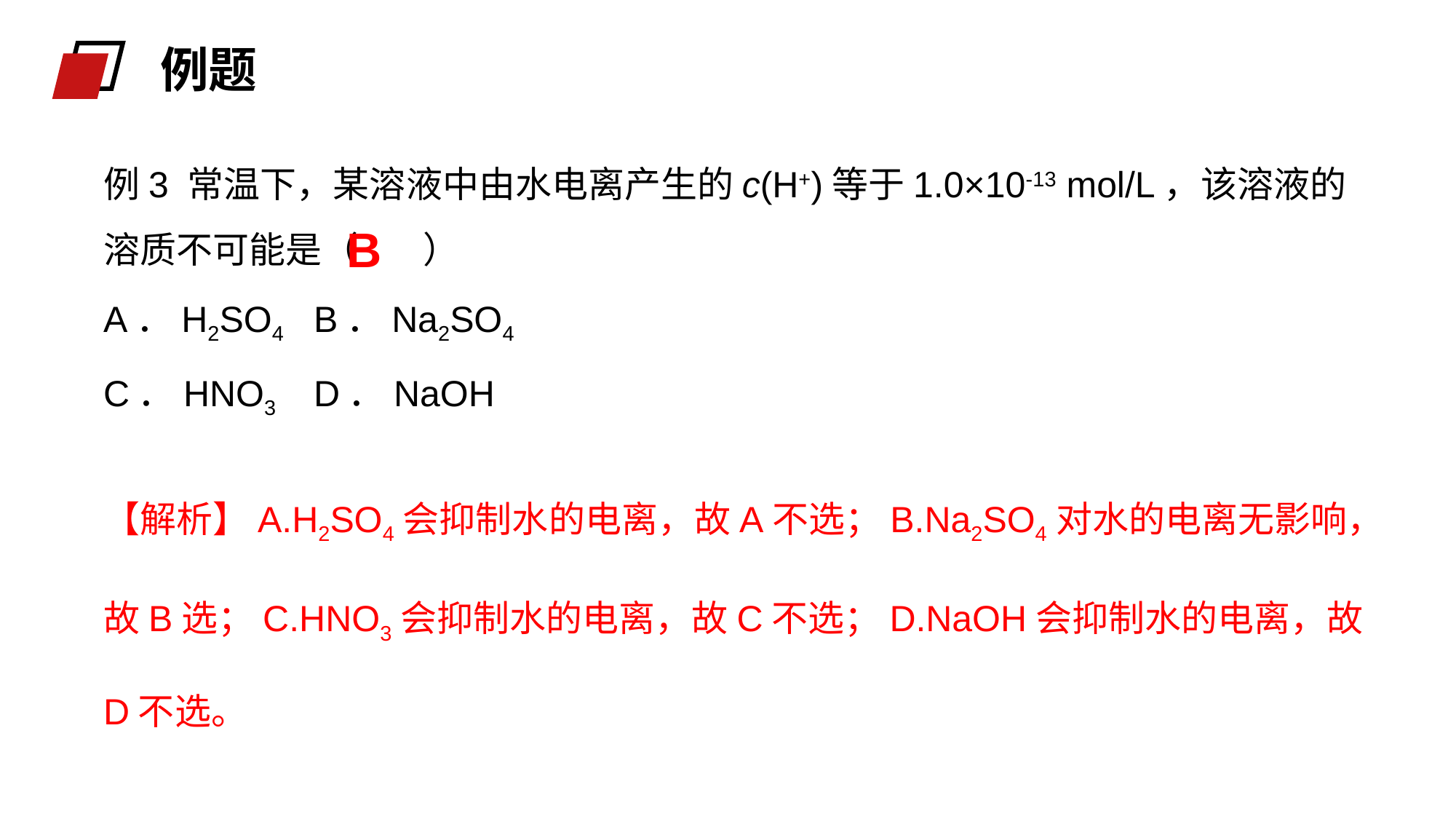

例题
例3 常温下，某溶液中由水电离产生的c(H+)等于1.0×10-13 mol/L，该溶液的溶质不可能是（        ）
A．H2SO4	B．Na2SO4
C．HNO3	D．NaOH
B
【解析】A.H2SO4会抑制水的电离，故A不选；B.Na2SO4对水的电离无影响，故B选；C.HNO3会抑制水的电离，故C不选；D.NaOH会抑制水的电离，故D不选。